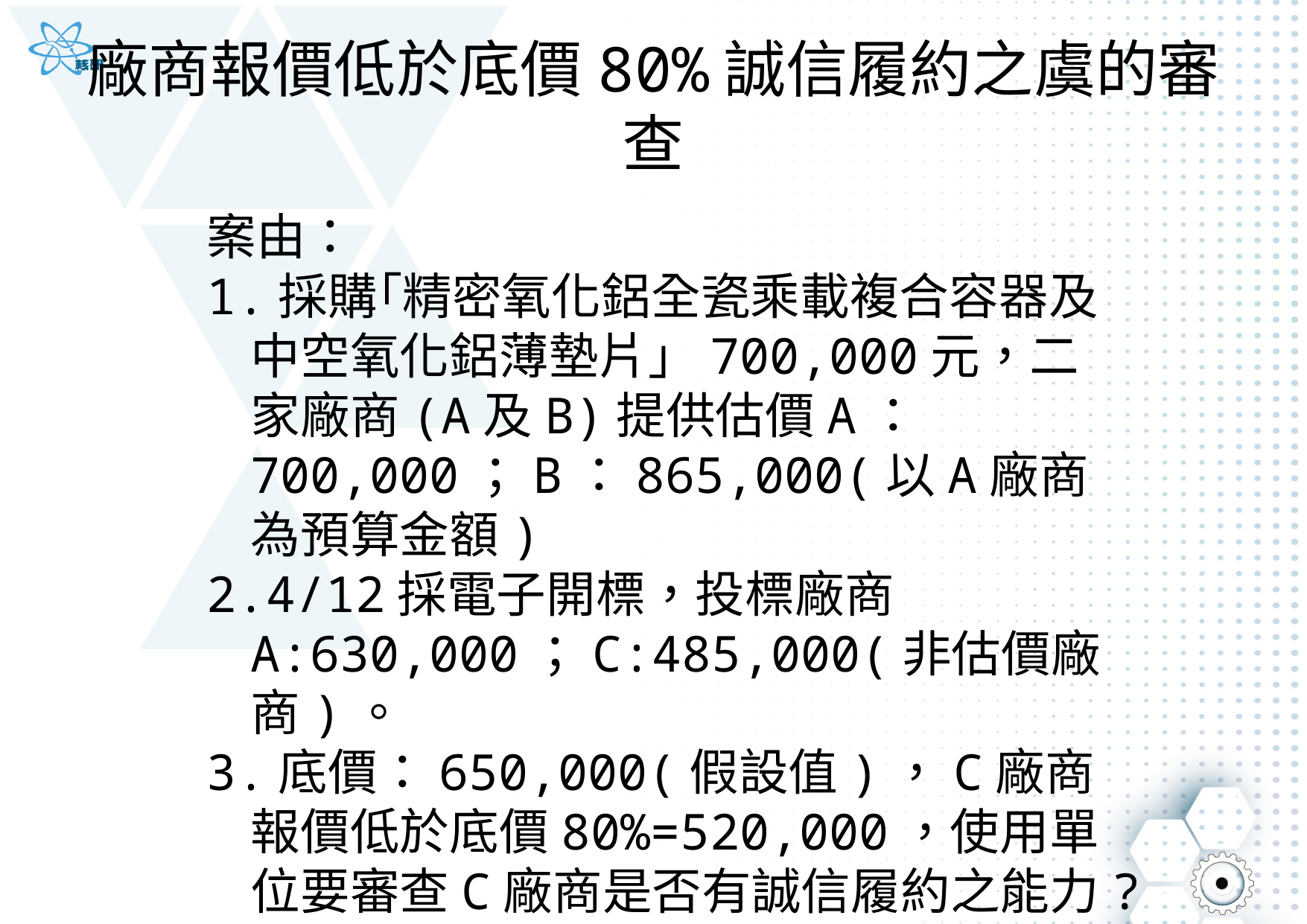

# 廠商報價低於底價80%誠信履約之虞的審查
案由：
1.採購｢精密氧化鋁全瓷乘載複合容器及中空氧化鋁薄墊片」700,000元，二家廠商(A及B)提供估價A：700,000；B：865,000(以A廠商為預算金額)
2.4/12採電子開標，投標廠商A:630,000；C:485,000(非估價廠商)。
3.底價：650,000(假設值)，C廠商報價低於底價80%=520,000，使用單位要審查C廠商是否有誠信履約之能力?